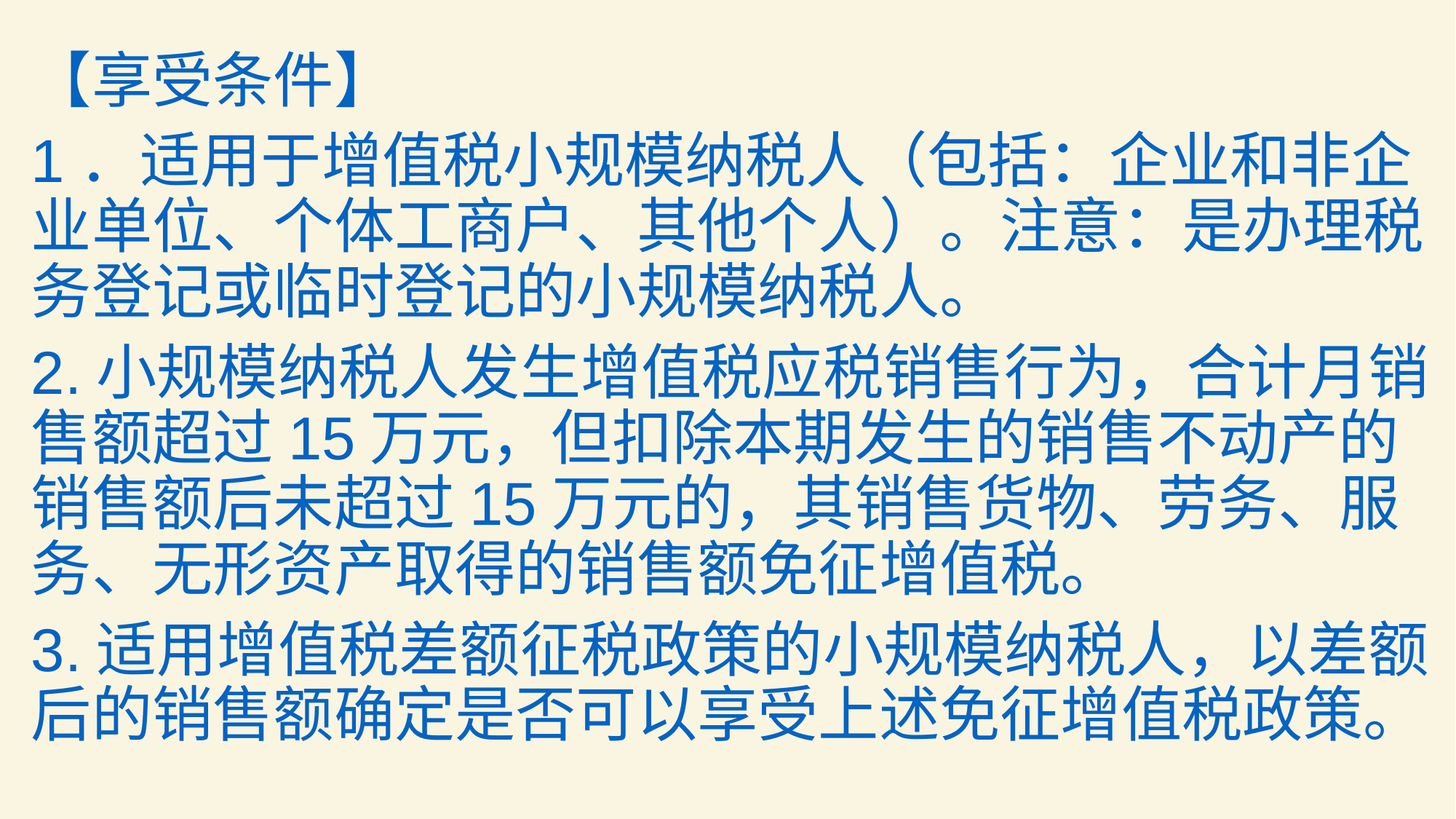

【享受条件】
1．适用于增值税小规模纳税人（包括：企业和非企业单位、个体工商户、其他个人）。注意：是办理税务登记或临时登记的小规模纳税人。
2.小规模纳税人发生增值税应税销售行为，合计月销售额超过15万元，但扣除本期发生的销售不动产的销售额后未超过15万元的，其销售货物、劳务、服务、无形资产取得的销售额免征增值税。
3.适用增值税差额征税政策的小规模纳税人，以差额后的销售额确定是否可以享受上述免征增值税政策。